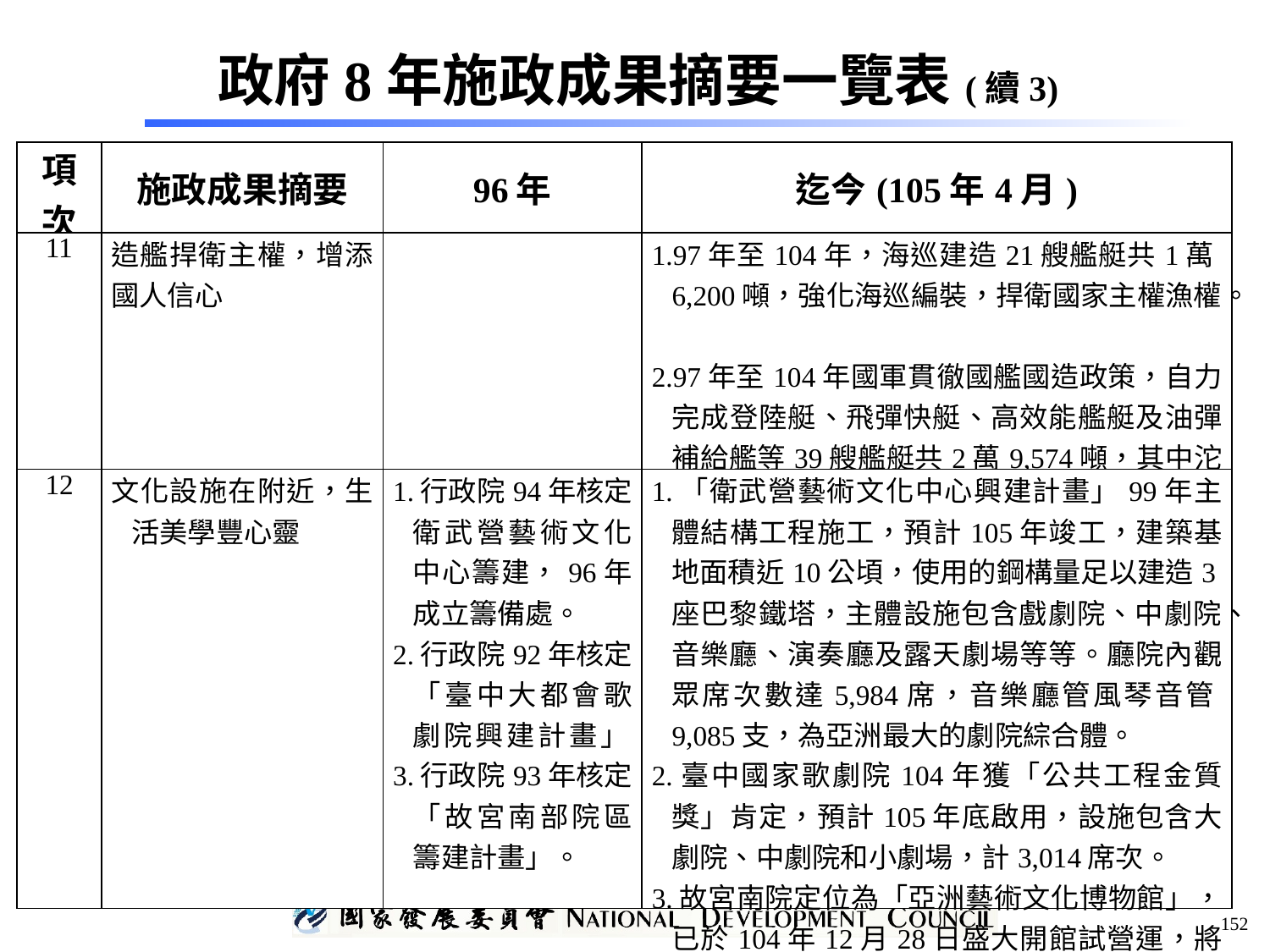

政府8年施政成果摘要一覽表(續3)
| 項次 | 施政成果摘要 | 96年 | 迄今(105年4月) |
| --- | --- | --- | --- |
| 11 | 造艦捍衛主權，增添國人信心 |  | 1.97年至104年，海巡建造21艘艦艇共1萬6,200噸，強化海巡編裝，捍衛國家主權漁權。 2.97年至104年國軍貫徹國艦國造政策，自力完成登陸艇、飛彈快艇、高效能艦艇及油彈補給艦等39艘艦艇共2萬9,574噸，其中沱江和磐石軍艦於104年3月成軍。 |
| 12 | 文化設施在附近，生活美學豐心靈 | 1.行政院94年核定衛武營藝術文化中心籌建，96年成立籌備處。 2.行政院92年核定「臺中大都會歌劇院興建計畫」。 3.行政院93年核定「故宮南部院區籌建計畫」。 | 1.「衛武營藝術文化中心興建計畫」99年主體結構工程施工，預計105年竣工，建築基地面積近10公頃，使用的鋼構量足以建造3座巴黎鐵塔，主體設施包含戲劇院、中劇院、音樂廳、演奏廳及露天劇場等等。廳院內觀眾席次數達5,984席，音樂廳管風琴音管9,085支，為亞洲最大的劇院綜合體。 2.臺中國家歌劇院104年獲「公共工程金質獎」肯定，預計105年底啟用，設施包含大劇院、中劇院和小劇場，計3,014席次。 3.故宮南院定位為「亞洲藝術文化博物館」，已於104年12月28日盛大開館試營運，將與臺北故宮形成雙亮點，帶動在地產業發展。 |
152